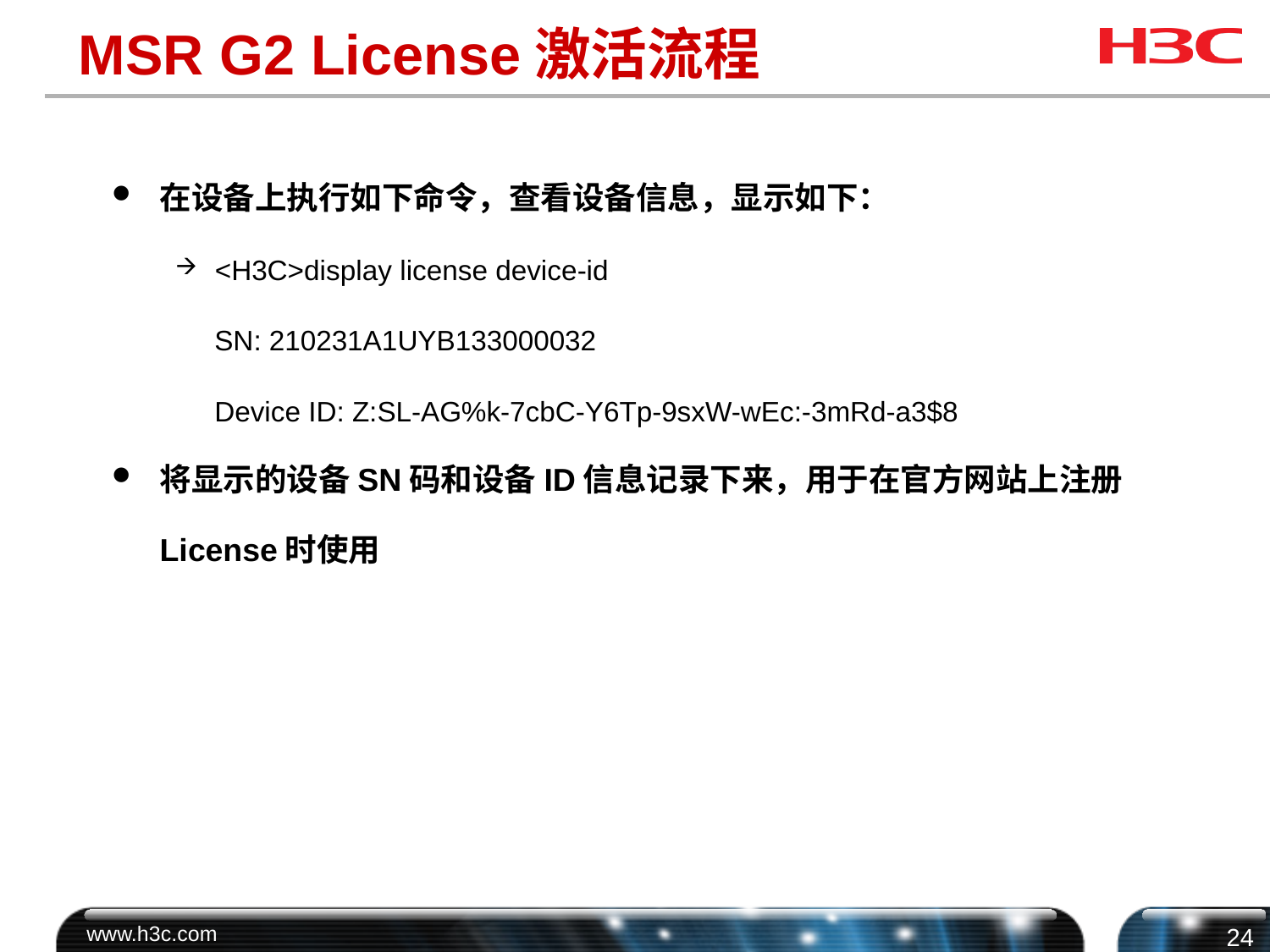

# MSR G2 License激活流程
在设备上执行如下命令，查看设备信息，显示如下：
<H3C>display license device-id
     SN: 210231A1UYB133000032
     Device ID: Z:SL-AG%k-7cbC-Y6Tp-9sxW-wEc:-3mRd-a3$8
将显示的设备SN码和设备ID信息记录下来，用于在官方网站上注册License时使用